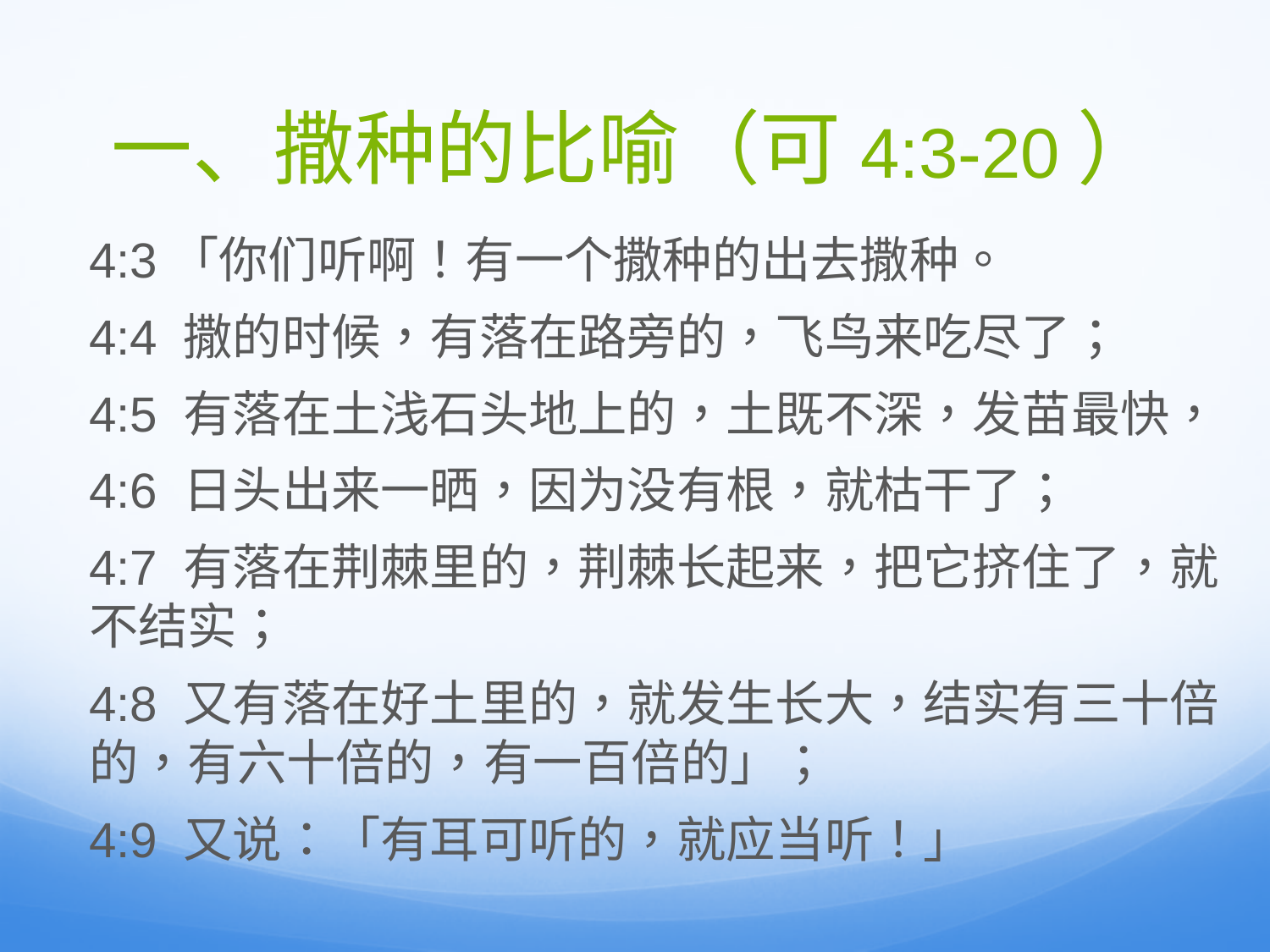

# 一、撒种的比喻（可4:3-20）
4:3「你们听啊！有一个撒种的出去撒种。
4:4 撒的时候，有落在路旁的，飞鸟来吃尽了；
4:5 有落在土浅石头地上的，土既不深，发苗最快，
4:6 日头出来一晒，因为没有根，就枯干了；
4:7 有落在荆棘里的，荆棘长起来，把它挤住了，就不结实；
4:8 又有落在好土里的，就发生长大，结实有三十倍的，有六十倍的，有一百倍的」；
4:9 又说：「有耳可听的，就应当听！」